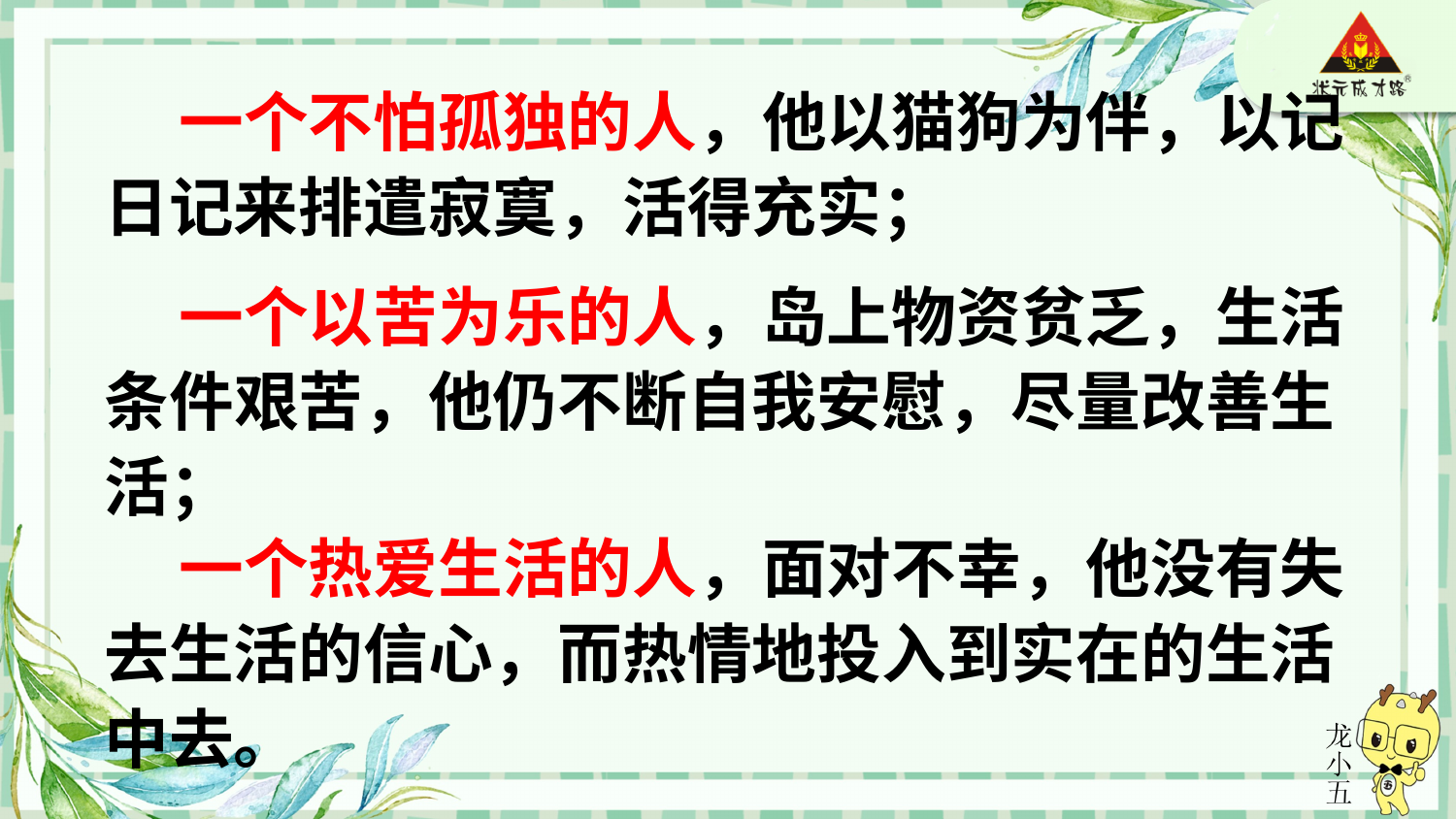

一个不怕孤独的人，他以猫狗为伴，以记日记来排遣寂寞，活得充实；
    一个以苦为乐的人，岛上物资贫乏，生活条件艰苦，他仍不断自我安慰，尽量改善生活；
    一个热爱生活的人，面对不幸，他没有失去生活的信心，而热情地投入到实在的生活中去。